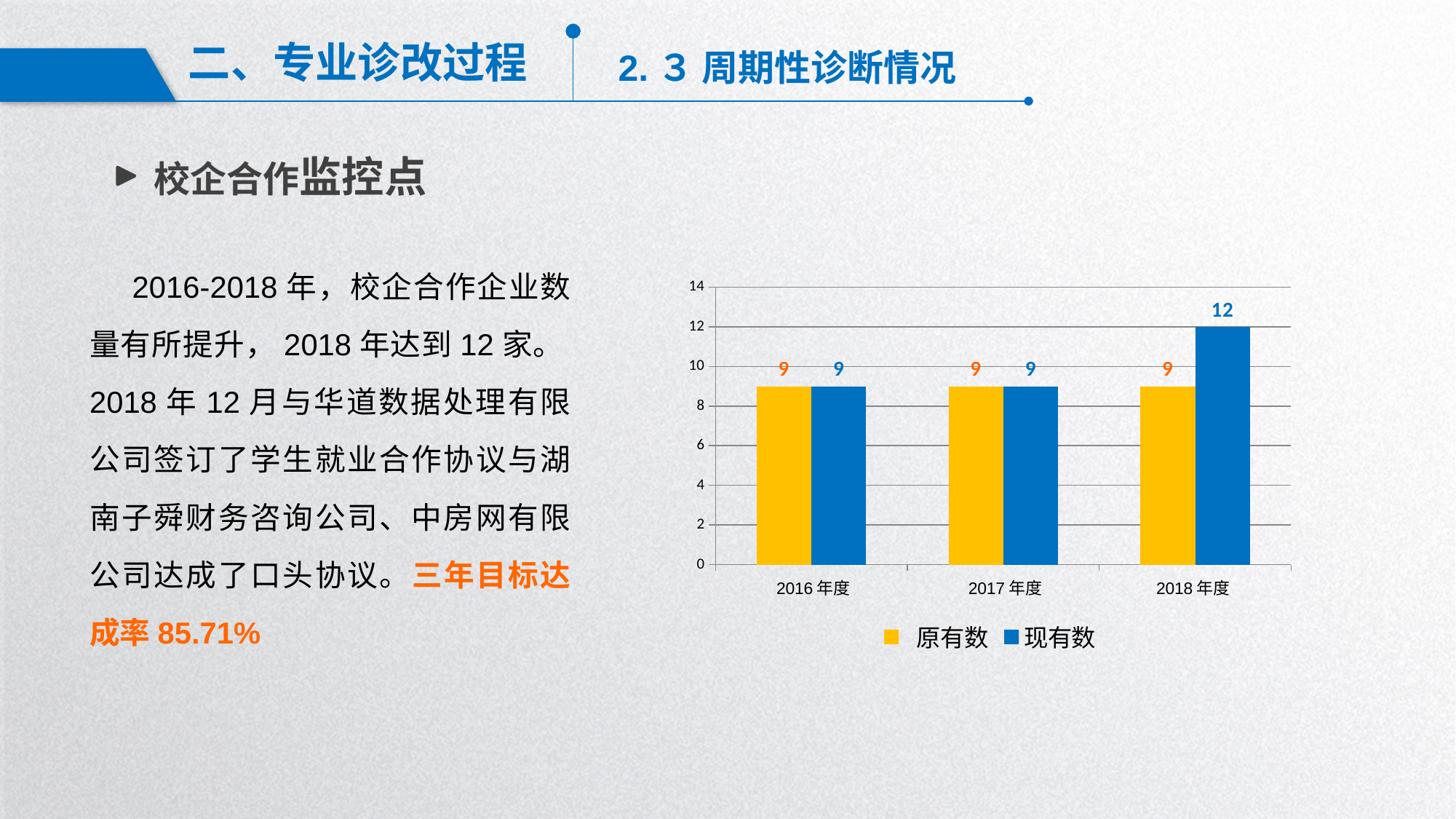

二、专业诊改过程
2.３ 周期性诊断情况

校企合作监控点

2016-2018年，校企合作企业数量有所提升，2018年达到12家。2018年12月与华道数据处理有限公司签订了学生就业合作协议与湖南子舜财务咨询公司、中房网有限公司达成了口头协议。三年目标达成率85.71%

### Chart

| Category |  原有数 | 现有数 |
|---|---|---|
|  2016年度 | 9.0 | 9.0 |
|  2017年度 | 9.0 | 9.0 |
| 2018年度  | 9.0 | 12.0 |